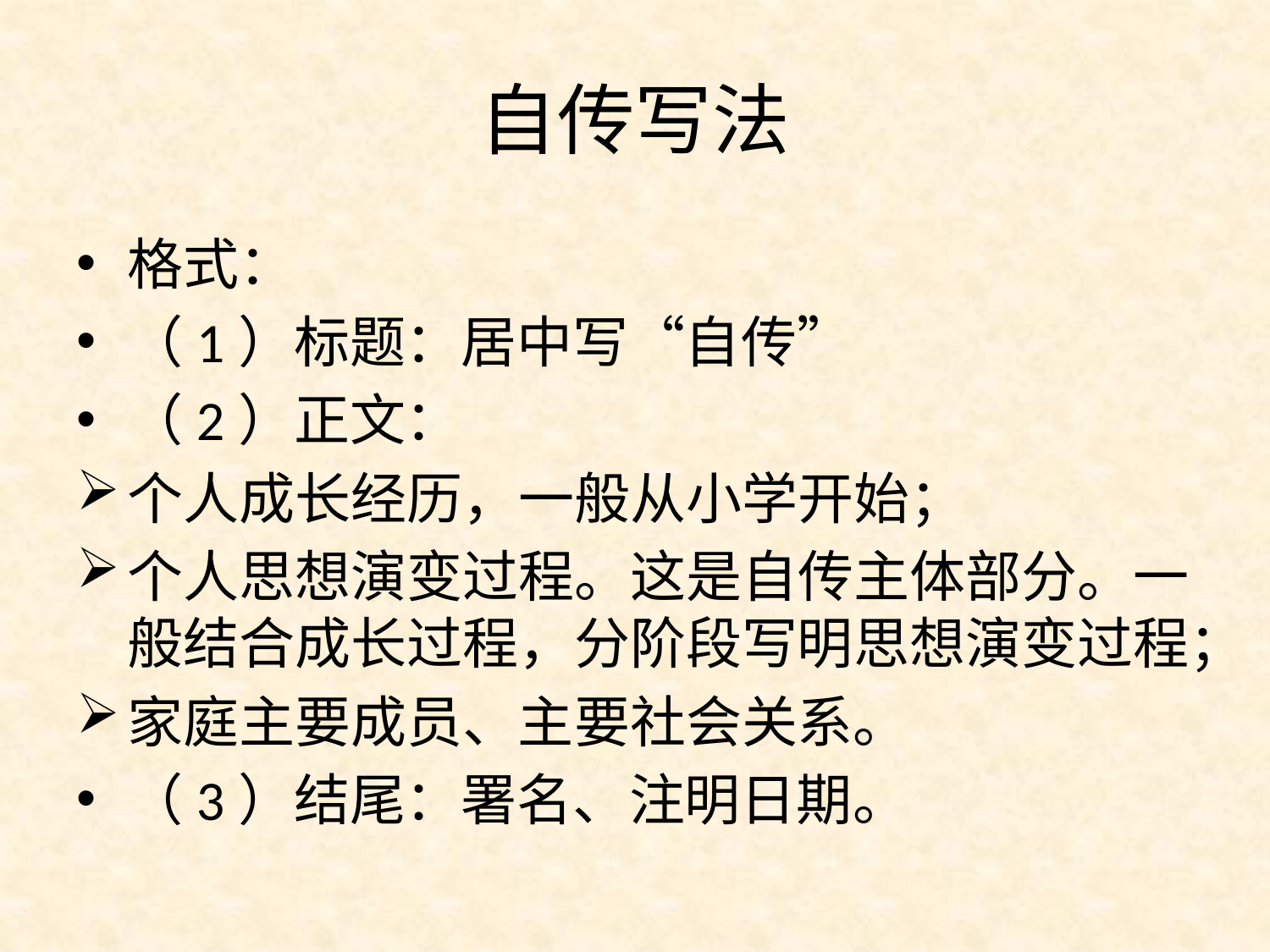

# 自传写法
格式：
（1）标题：居中写“自传”
（2）正文：
个人成长经历，一般从小学开始；
个人思想演变过程。这是自传主体部分。一般结合成长过程，分阶段写明思想演变过程；
家庭主要成员、主要社会关系。
（3）结尾：署名、注明日期。